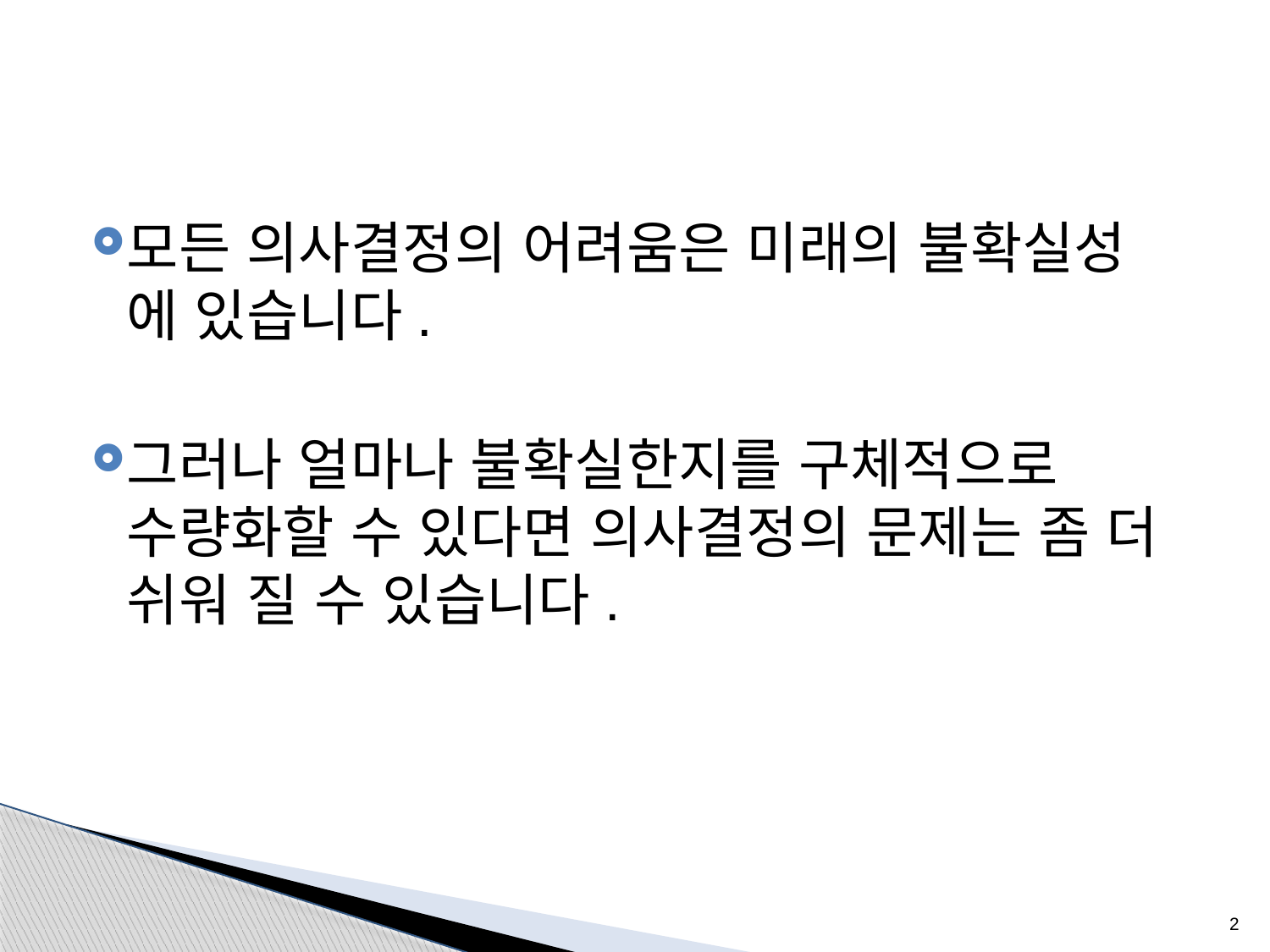

#
모든 의사결정의 어려움은 미래의 불확실성 에 있습니다.

그러나 얼마나 불확실한지를 구체적으로 수량화할 수 있다면 의사결정의 문제는 좀 더 쉬워 질 수 있습니다.

2